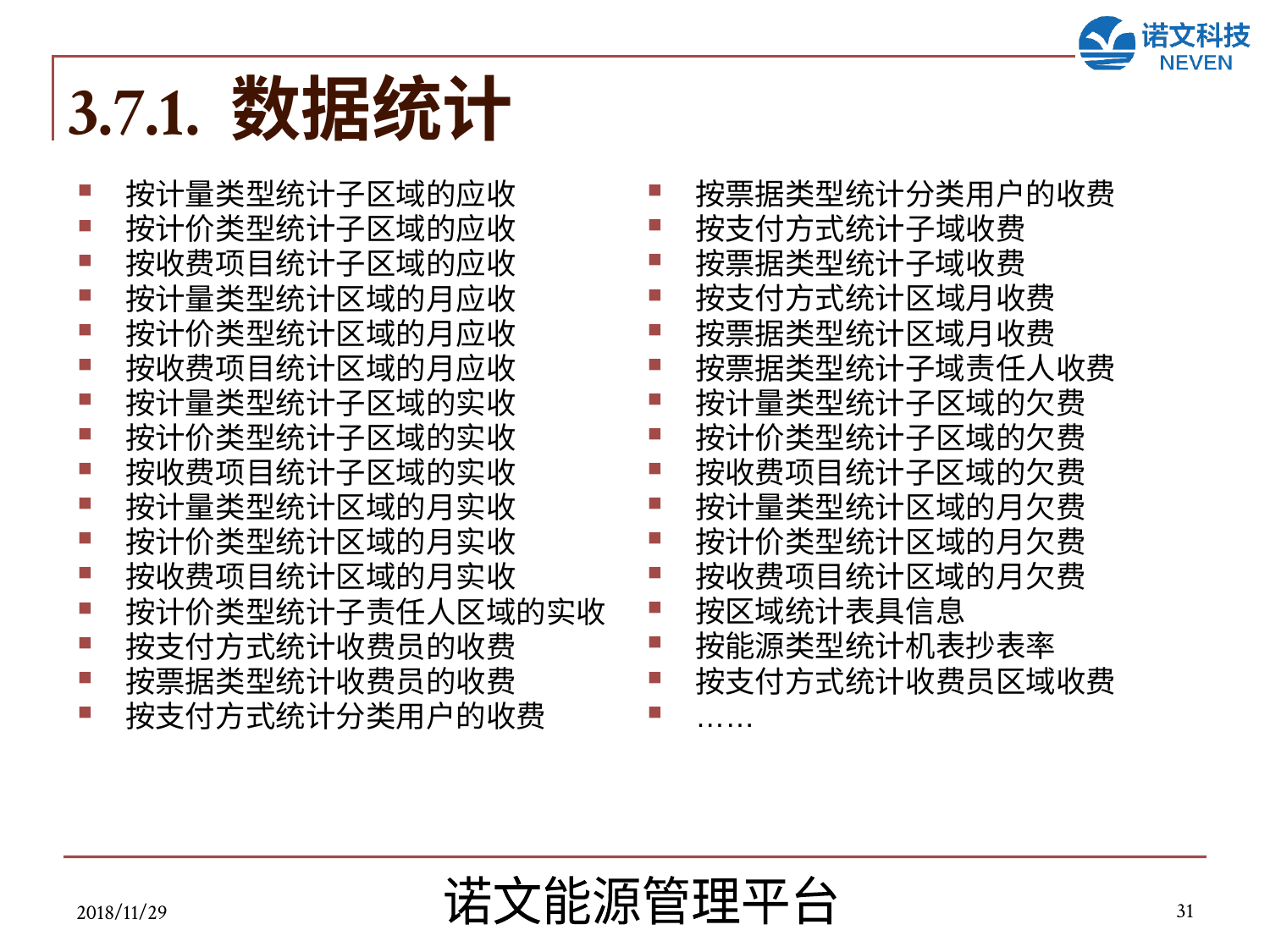

# 3.7.1. 数据统计
按计量类型统计子区域的应收
按计价类型统计子区域的应收
按收费项目统计子区域的应收
按计量类型统计区域的月应收
按计价类型统计区域的月应收
按收费项目统计区域的月应收
按计量类型统计子区域的实收
按计价类型统计子区域的实收
按收费项目统计子区域的实收
按计量类型统计区域的月实收
按计价类型统计区域的月实收
按收费项目统计区域的月实收
按计价类型统计子责任人区域的实收
按支付方式统计收费员的收费
按票据类型统计收费员的收费
按支付方式统计分类用户的收费
按票据类型统计分类用户的收费
按支付方式统计子域收费
按票据类型统计子域收费
按支付方式统计区域月收费
按票据类型统计区域月收费
按票据类型统计子域责任人收费
按计量类型统计子区域的欠费
按计价类型统计子区域的欠费
按收费项目统计子区域的欠费
按计量类型统计区域的月欠费
按计价类型统计区域的月欠费
按收费项目统计区域的月欠费
按区域统计表具信息
按能源类型统计机表抄表率
按支付方式统计收费员区域收费
……
2018/11/29
31